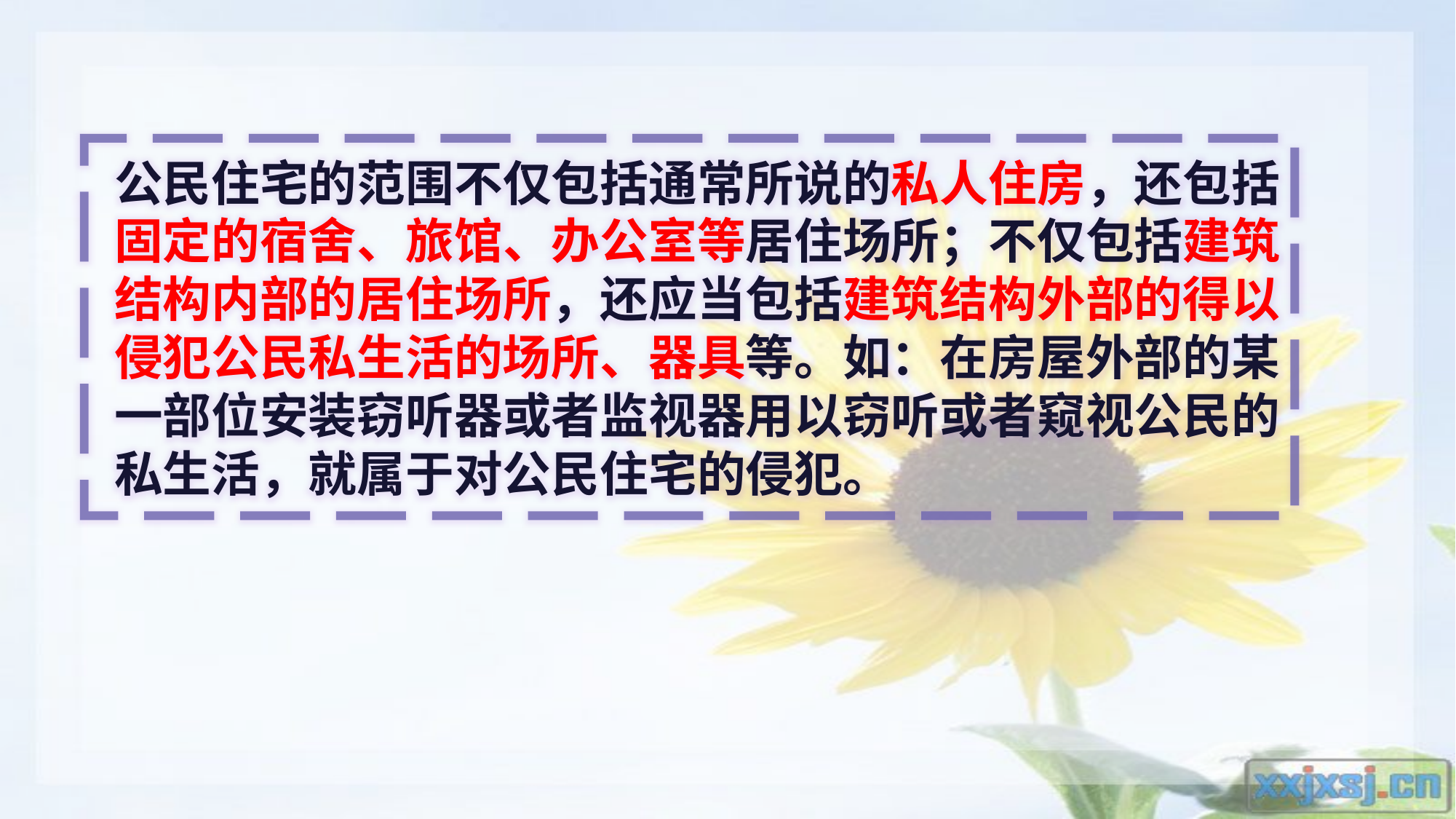

公民住宅的范围不仅包括通常所说的私人住房，还包括固定的宿舍、旅馆、办公室等居住场所；不仅包括建筑结构内部的居住场所，还应当包括建筑结构外部的得以侵犯公民私生活的场所、器具等。如：在房屋外部的某一部位安装窃听器或者监视器用以窃听或者窥视公民的私生活，就属于对公民住宅的侵犯。